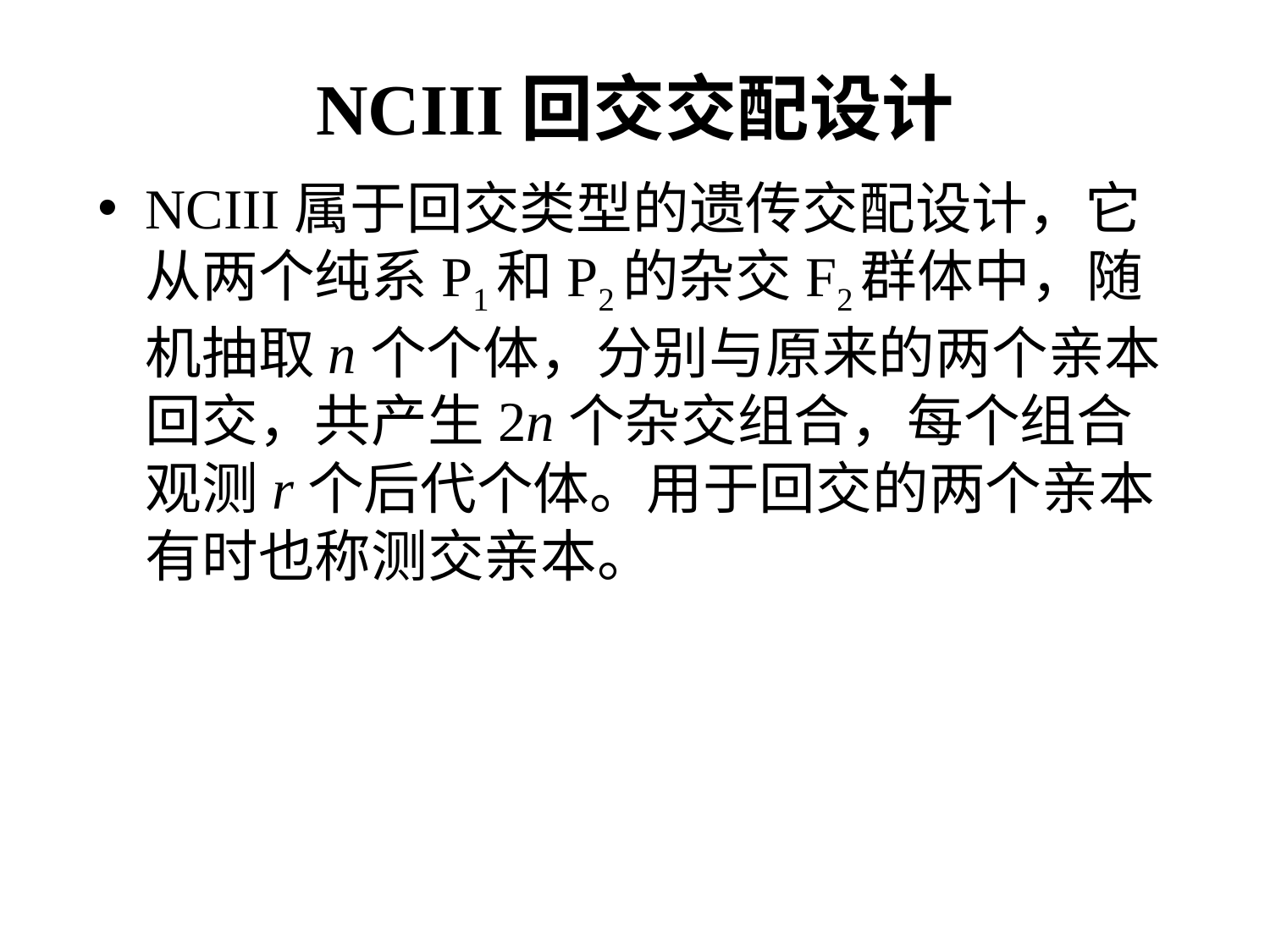

# NCIII回交交配设计
NCIII属于回交类型的遗传交配设计，它从两个纯系P1和P2的杂交F2群体中，随机抽取n个个体，分别与原来的两个亲本回交，共产生2n个杂交组合，每个组合观测r个后代个体。用于回交的两个亲本有时也称测交亲本。